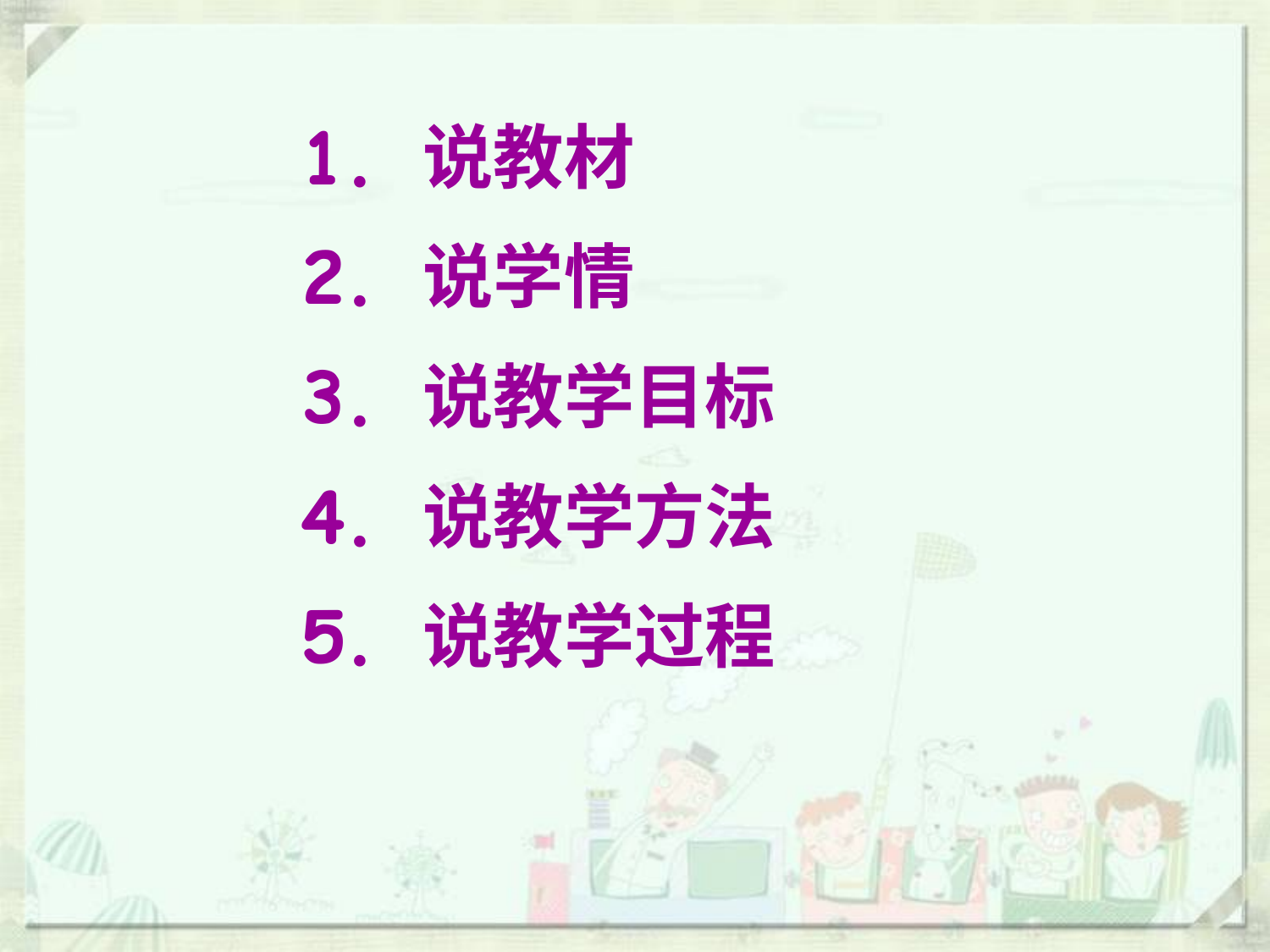

1. 说教材
2. 说学情
3. 说教学目标
4. 说教学方法
5. 说教学过程